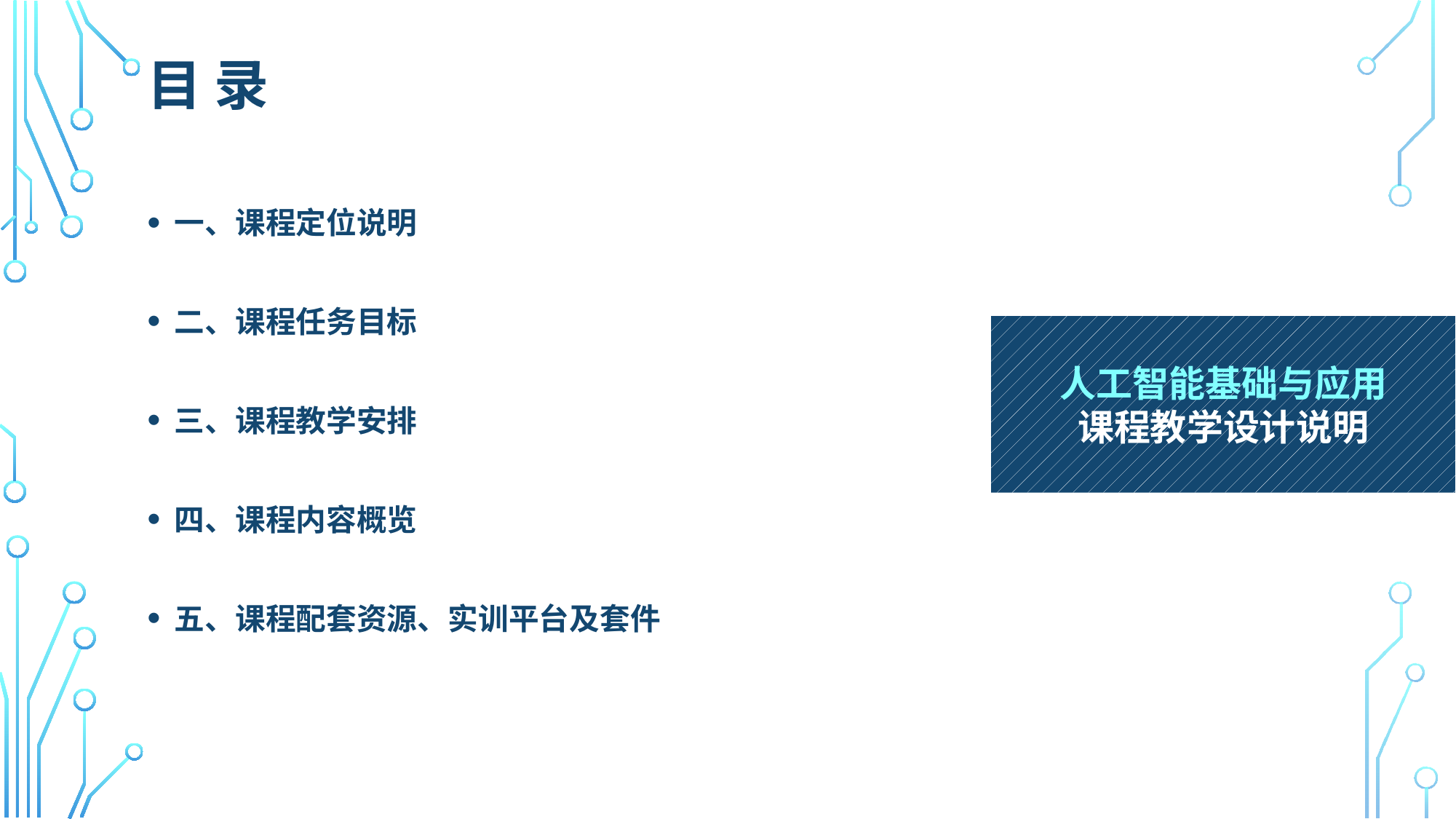

# 目 录
一、课程定位说明
二、课程任务目标
三、课程教学安排
四、课程内容概览
五、课程配套资源、实训平台及套件
人工智能基础与应用
课程教学设计说明